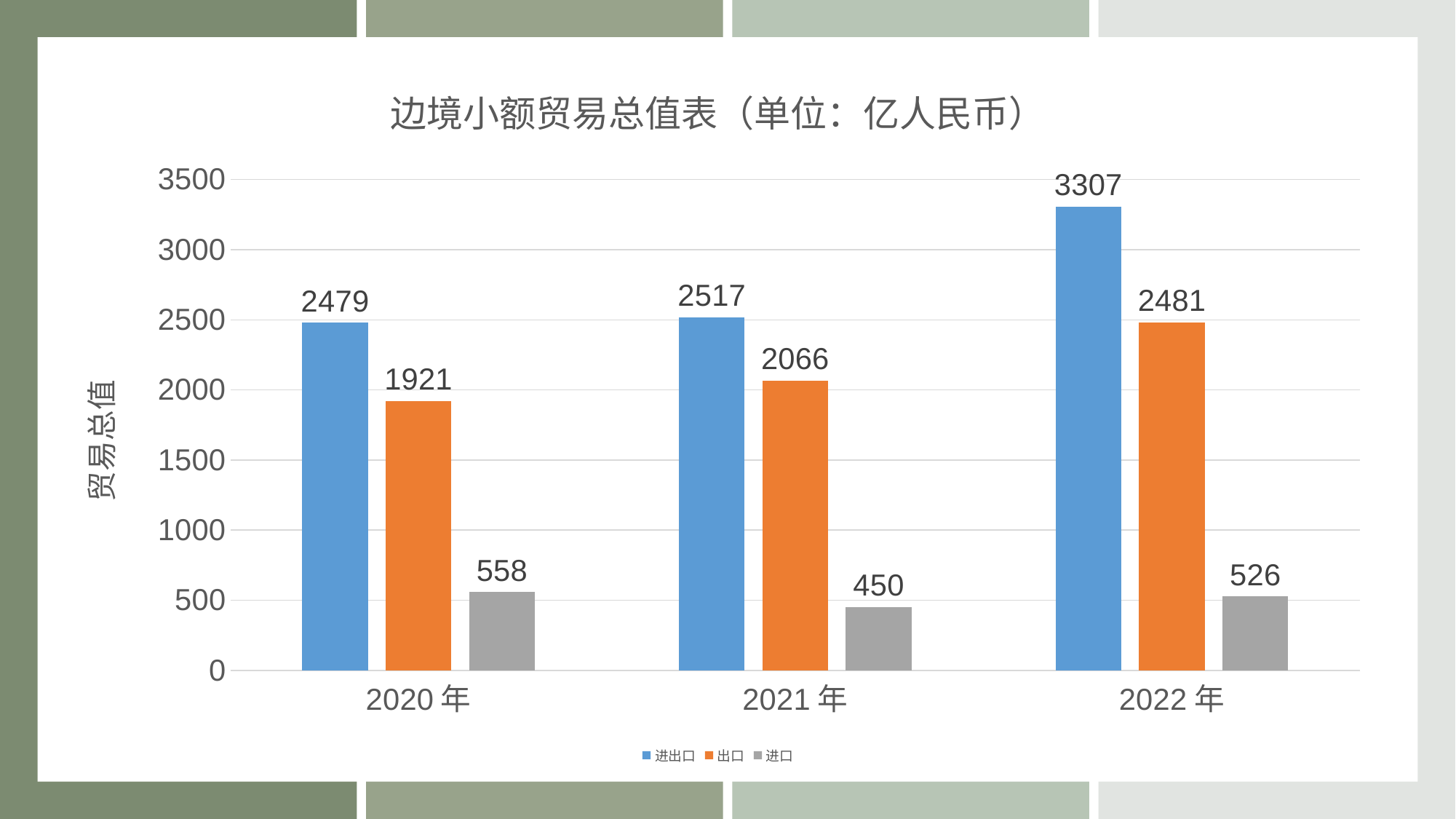

### Chart: 边境小额贸易总值表（单位：亿人民币）

| Category | 进出口 | 出口 | 进口 |
|---|---|---|---|
| 2020年 | 2479.0 | 1921.0 | 558.0 |
| 2021年 | 2517.0 | 2066.0 | 450.0 |
| 2022年 | 3307.0 | 2481.0 | 526.0 |